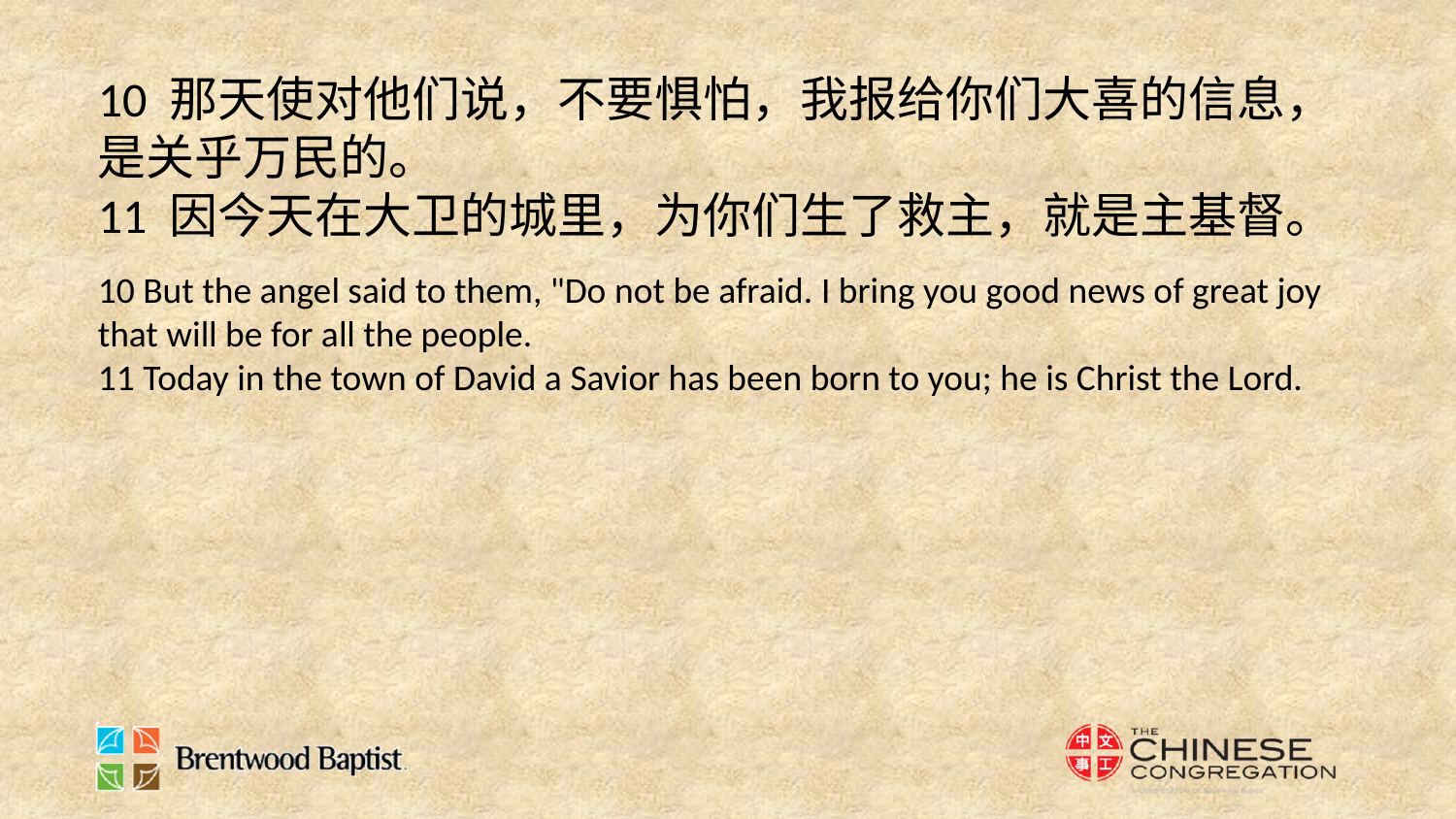

10 那天使对他们说，不要惧怕，我报给你们大喜的信息，是关乎万民的。
11 因今天在大卫的城里，为你们生了救主，就是主基督。

10 But the angel said to them, "Do not be afraid. I bring you good news of great joy that will be for all the people.
11 Today in the town of David a Savior has been born to you; he is Christ the Lord.